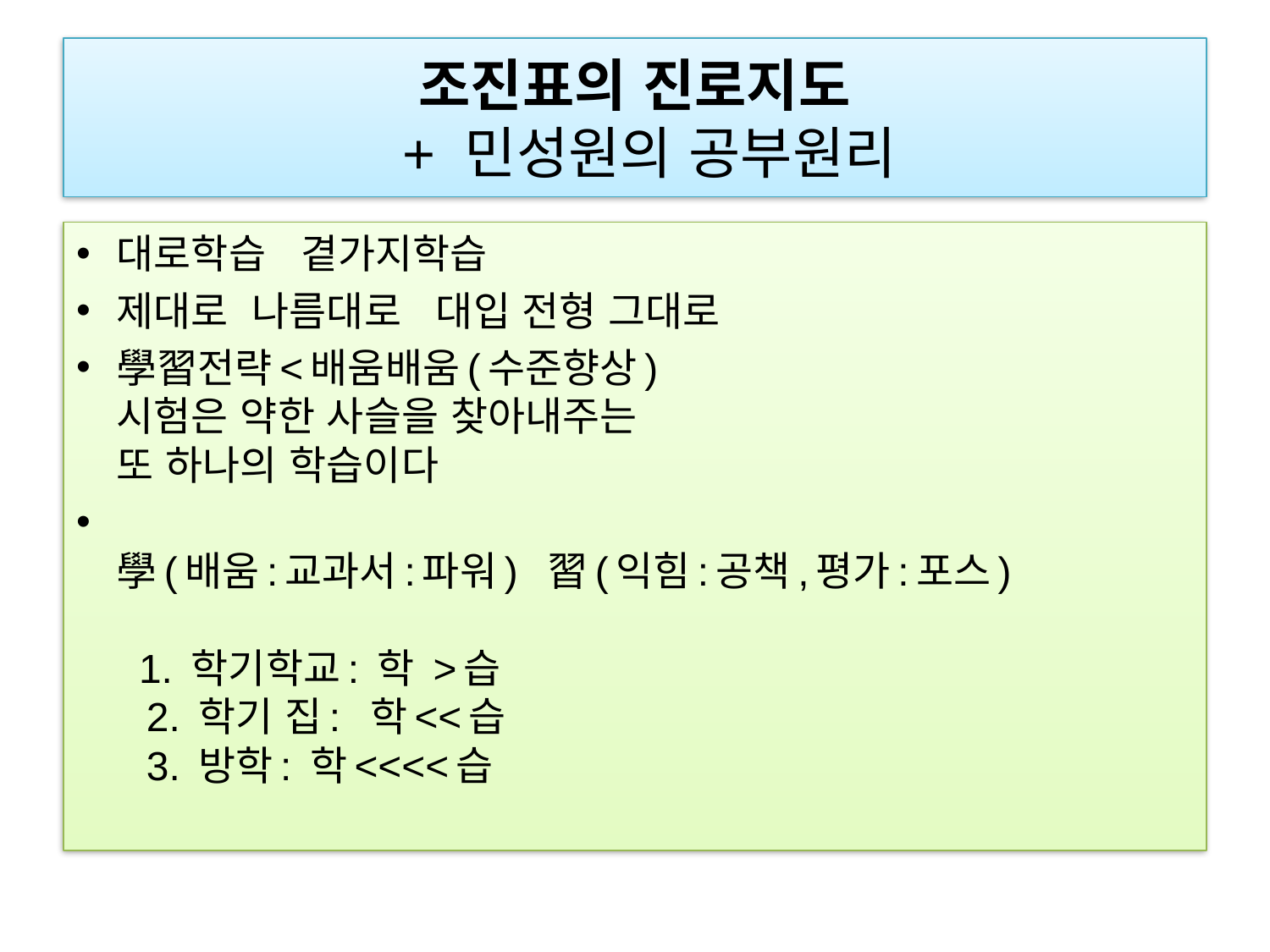

# 조진표의 진로지도 + 민성원의 공부원리
대로학습   곁가지학습
제대로  나름대로   대입 전형 그대로
學習전략<배움배움(수준향상)
시험은 약한 사슬을 찾아내주는
또 하나의 학습이다
學(배움:교과서:파워)  習(익힘:공책,평가:포스)
  1. 학기학교: 학 >습
  2. 학기 집:  학<<습
  3. 방학: 학<<<<습